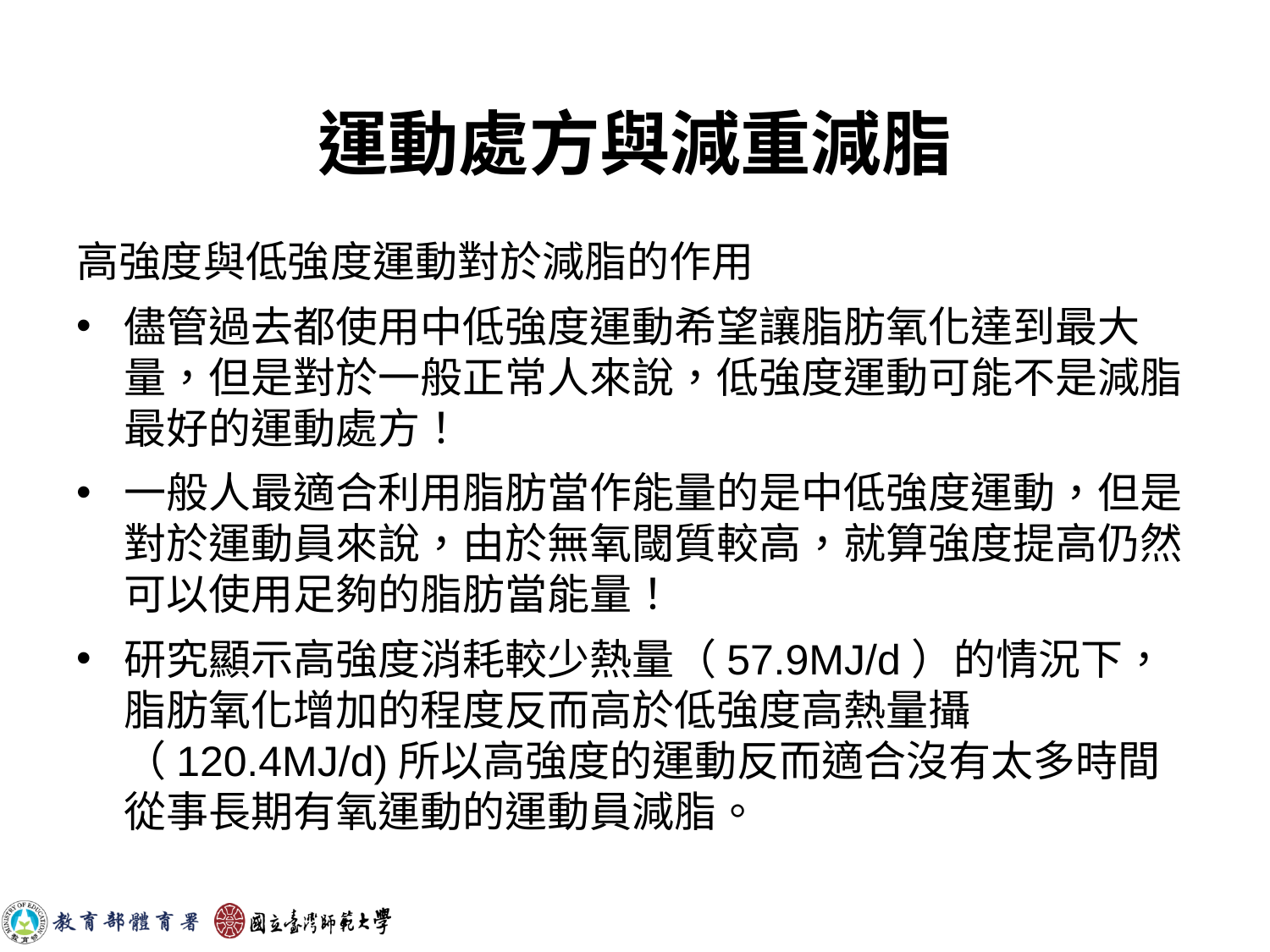

# 運動處方與減重減脂
高強度與低強度運動對於減脂的作用
儘管過去都使用中低強度運動希望讓脂肪氧化達到最大量，但是對於一般正常人來說，低強度運動可能不是減脂最好的運動處方！
一般人最適合利用脂肪當作能量的是中低強度運動，但是對於運動員來說，由於無氧閾質較高，就算強度提高仍然可以使用足夠的脂肪當能量！
研究顯示高強度消耗較少熱量（57.9MJ/d）的情況下，脂肪氧化增加的程度反而高於低強度高熱量攝（120.4MJ/d)所以高強度的運動反而適合沒有太多時間從事長期有氧運動的運動員減脂。